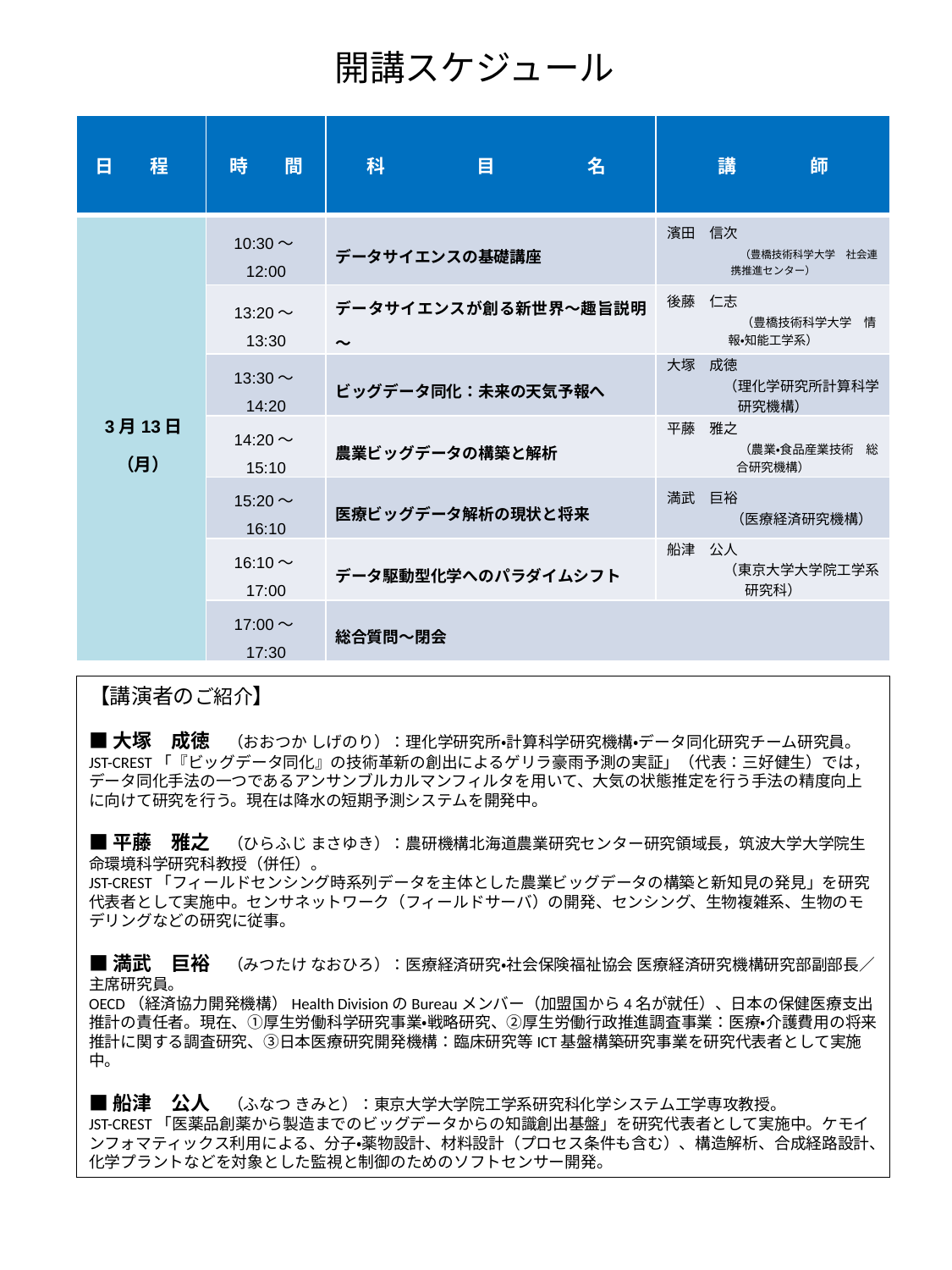

# 開講スケジュール
| 日　　程 | 時　　間 | 科　　　　　目　　　　　名 | 講　　　　師 |
| --- | --- | --- | --- |
| 3月13日（月） | 10:30～12:00 | データサイエンスの基礎講座 | 濱田　信次　　　　　　　　　　　　　　　（豊橋技術科学大学　社会連携推進センター） |
|  | 13:20～13:30 | データサイエンスが創る新世界～趣旨説明～ | 後藤　仁志　　　　　　　　　　　　　　　（豊橋技術科学大学　情報・知能工学系） |
|  | 13:30～14:20 | ビッグデータ同化：未来の天気予報へ | 大塚　成徳　　　　　　　　　　　　　　（理化学研究所計算科学研究機構） |
|  | 14:20～15:10 | 農業ビッグデータの構築と解析 | 平藤　雅之　　　　　　　　　　　　　　　（農業・食品産業技術　総合研究機構） |
|  | 15:20～16:10 | 医療ビッグデータ解析の現状と将来 | 満武　巨裕　　　　　　　　　　　　　　（医療経済研究機構） |
|  | 16:10～17:00 | データ駆動型化学へのパラダイムシフト | 船津　公人　　　　　　　　　　　　　　（東京大学大学院工学系研究科） |
|  | 17:00～17:30 | 総合質問～閉会 |  |
【講演者のご紹介】

■大塚　成徳　（おおつか しげのり）：理化学研究所・計算科学研究機構・データ同化研究チーム研究員。
JST-CREST「『ビッグデータ同化』の技術革新の創出によるゲリラ豪雨予測の実証」（代表：三好健生）では，データ同化手法の一つであるアンサンブルカルマンフィルタを用いて、大気の状態推定を行う手法の精度向上に向けて研究を行う。現在は降水の短期予測システムを開発中。

■平藤　雅之　（ひらふじ まさゆき）：農研機構北海道農業研究センター研究領域長，筑波大学大学院生命環境科学研究科教授（併任）。
JST-CREST「フィールドセンシング時系列データを主体とした農業ビッグデータの構築と新知見の発見」を研究代表者として実施中。センサネットワーク（フィールドサーバ）の開発、センシング、生物複雑系、生物のモデリングなどの研究に従事。

■満武　巨裕　（みつたけ なおひろ）：医療経済研究・社会保険福祉協会 医療経済研究機構研究部副部長／主席研究員。
OECD（経済協力開発機構）Health DivisionのBureauメンバー（加盟国から4名が就任）、日本の保健医療支出推計の責任者。現在、①厚生労働科学研究事業・戦略研究、②厚生労働行政推進調査事業：医療・介護費用の将来推計に関する調査研究、③日本医療研究開発機構：臨床研究等ICT基盤構築研究事業を研究代表者として実施中。

■船津　公人　（ふなつ きみと）：東京大学大学院工学系研究科化学システム工学専攻教授。
JST-CREST「医薬品創薬から製造までのビッグデータからの知識創出基盤」を研究代表者として実施中。ケモインフォマティックス利用による、分子・薬物設計、材料設計（プロセス条件も含む）、構造解析、合成経路設計、化学プラントなどを対象とした監視と制御のためのソフトセンサー開発。